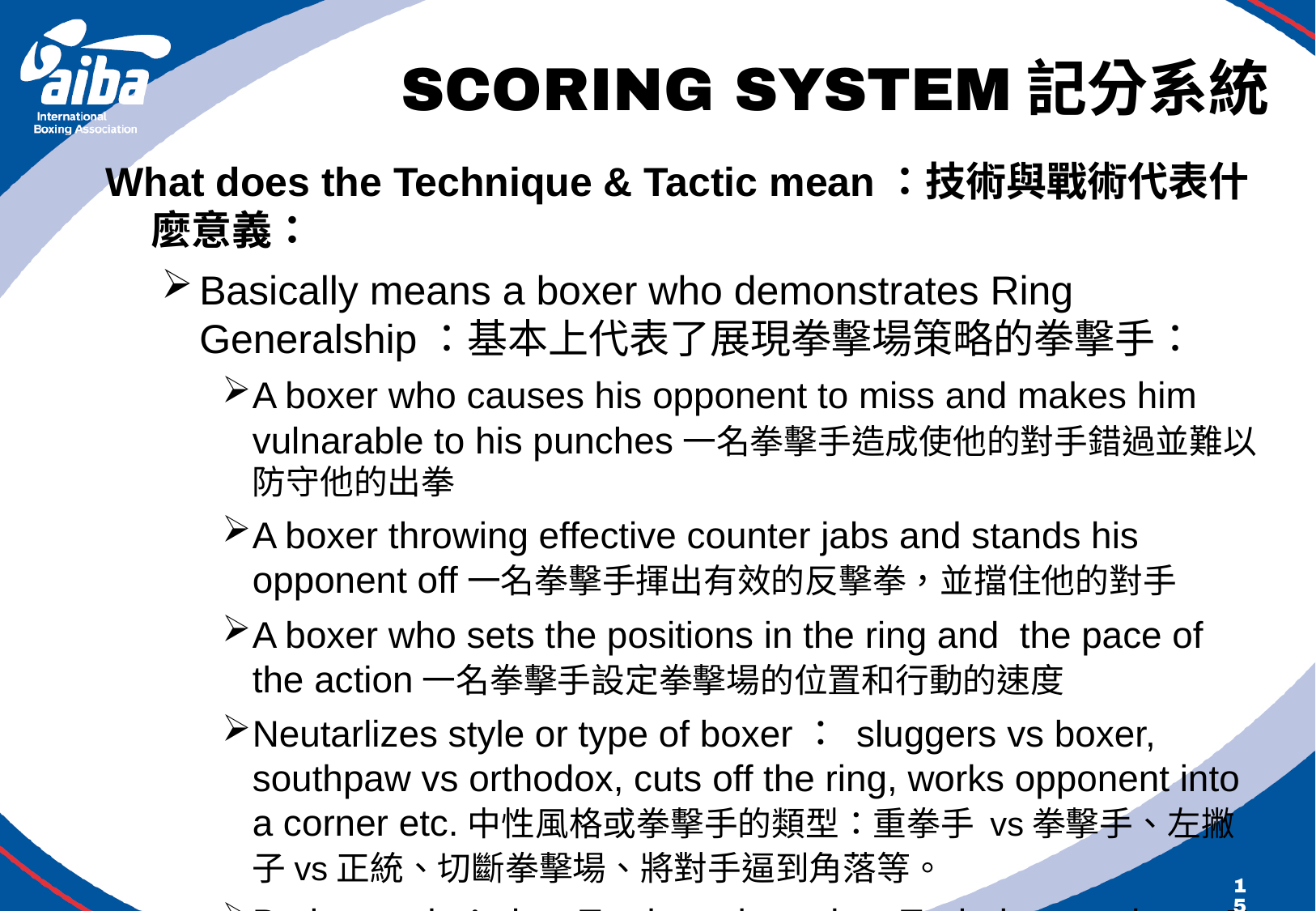

# SCORING SYSTEM記分系統
What does the Technique & Tactic mean：技術與戰術代表什麼意義：
Basically means a boxer who demonstrates Ring Generalship：基本上代表了展現拳擊場策略的拳擊手：
A boxer who causes his opponent to miss and makes him vulnarable to his punches一名拳擊手造成使他的對手錯過並難以防守他的出拳
A boxer throwing effective counter jabs and stands his opponent off一名拳擊手揮出有效的反擊拳，並擋住他的對手
A boxer who sets the positions in the ring and  the pace of the action一名拳擊手設定拳擊場的位置和行動的速度
Neutarlizes style or type of boxer： sluggers vs boxer, southpaw vs orthodox, cuts off the ring, works opponent into a corner etc.中性風格或拳擊手的類型：重拳手 vs拳擊手、左撇子vs正統、切斷拳擊場、將對手逼到角落等。
Body punch： is a Tactic and requires Technique to throw身體衝擊：是一種策略，需要技術扔

159